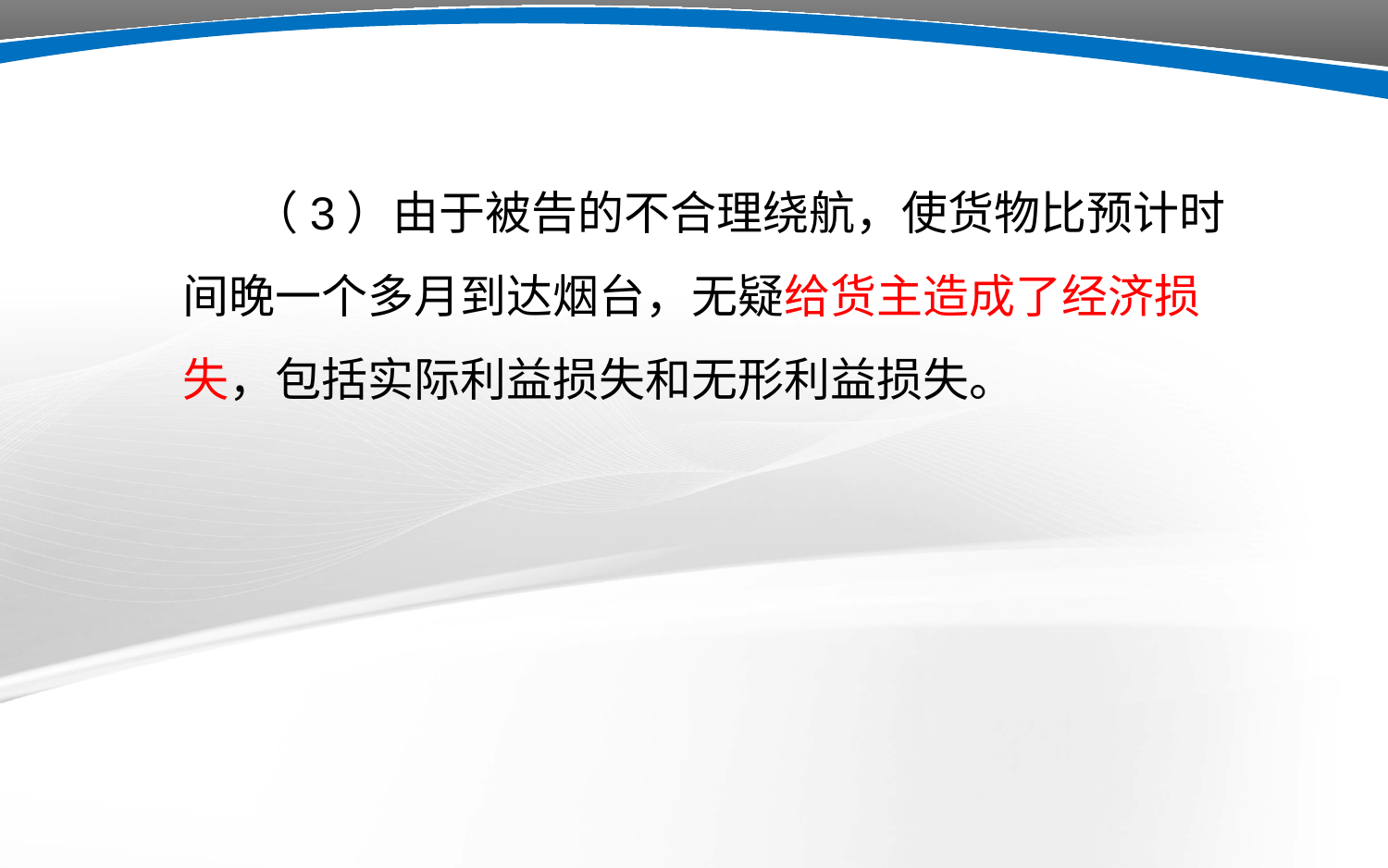

（3）由于被告的不合理绕航，使货物比预计时间晚一个多月到达烟台，无疑给货主造成了经济损失，包括实际利益损失和无形利益损失。